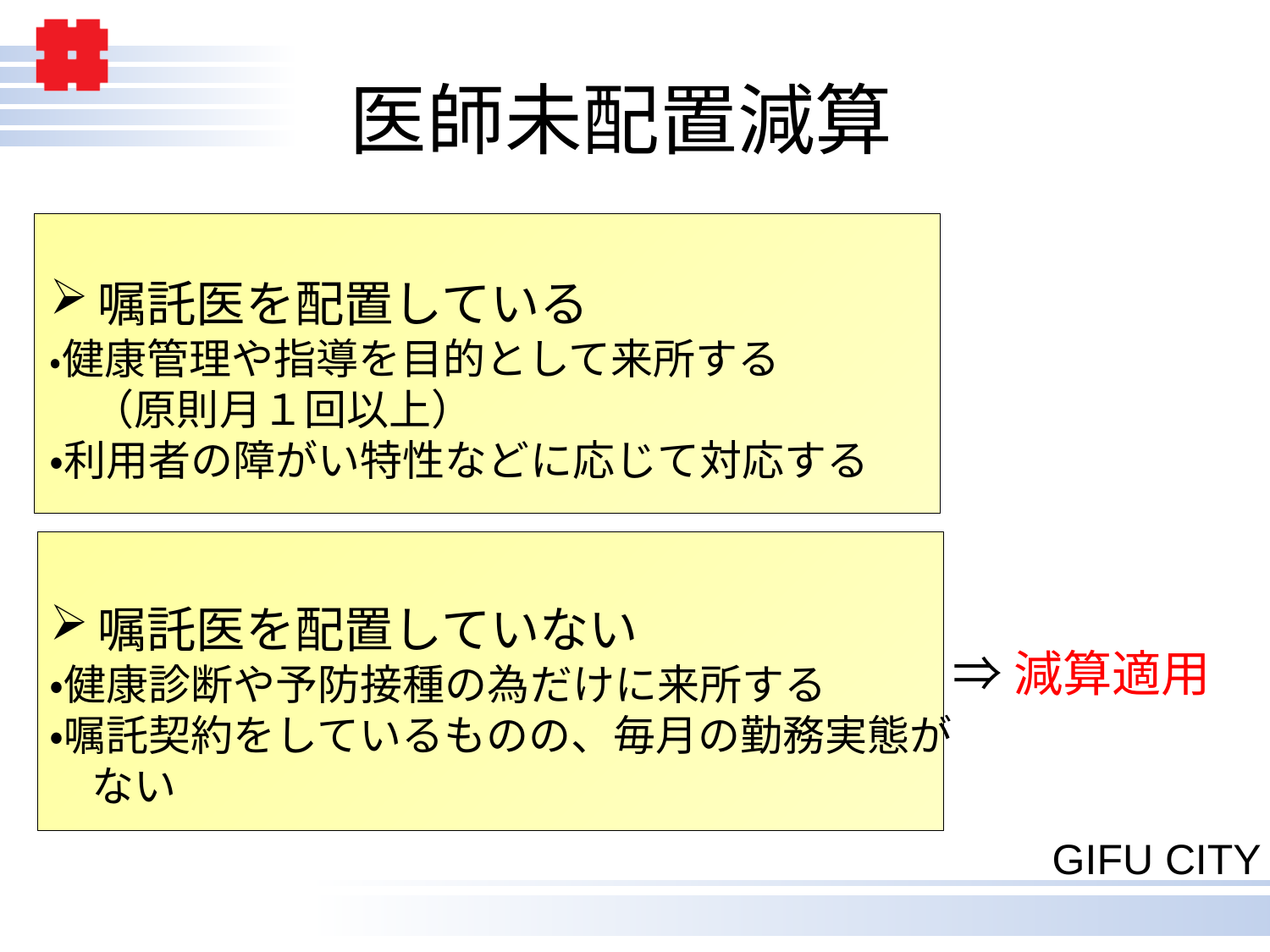

# 医師未配置減算

嘱託医を配置している
・健康管理や指導を目的として来所する
　（原則月１回以上）
・利用者の障がい特性などに応じて対応する

嘱託医を配置していない
・健康診断や予防接種の為だけに来所する
・嘱託契約をしているものの、毎月の勤務実態が
　ない

⇒減算適用